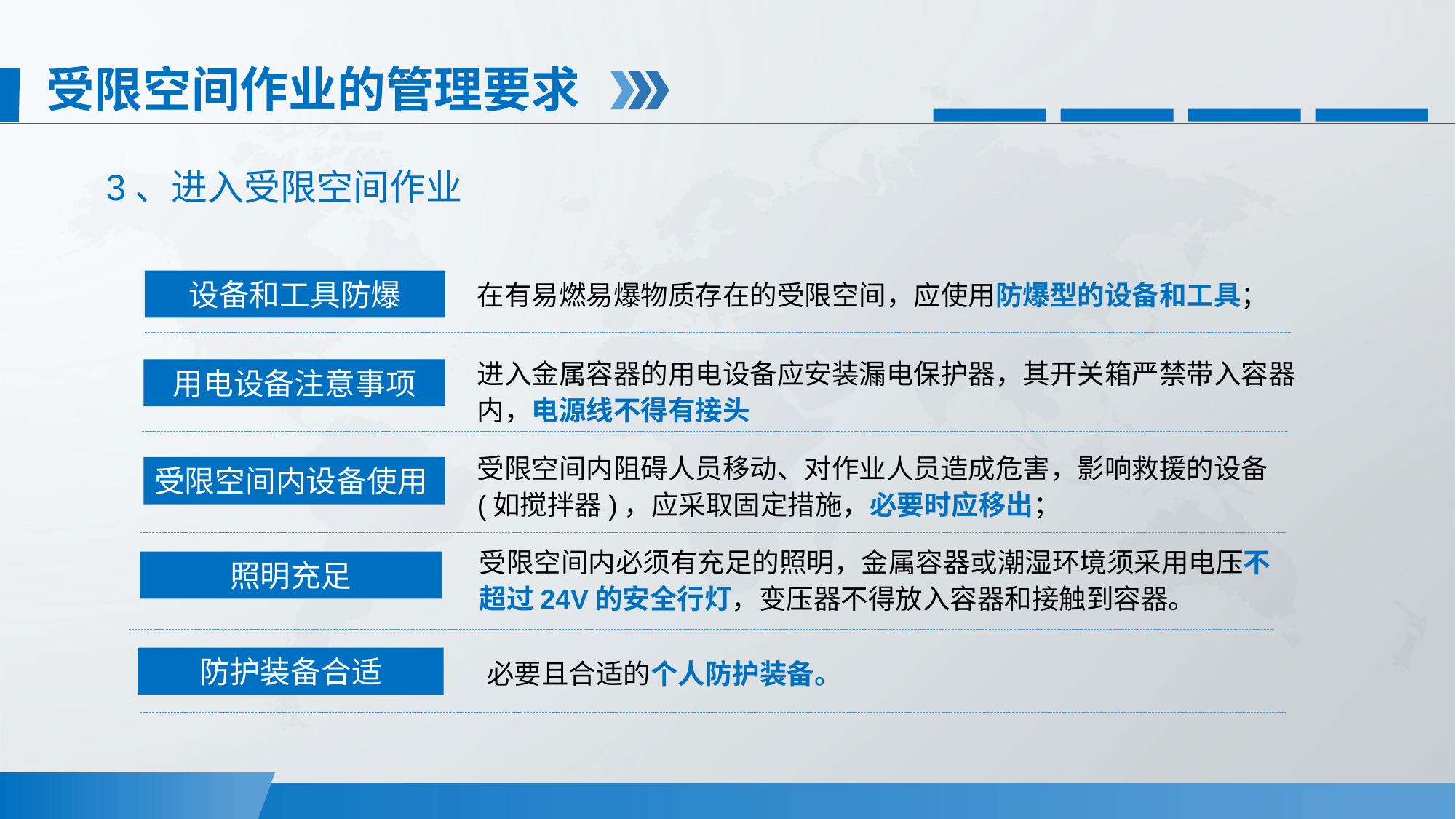

受限空间作业的管理要求

3、进入受限空间作业
设备和工具防爆
在有易燃易爆物质存在的受限空间，应使用防爆型的设备和工具；
进入金属容器的用电设备应安装漏电保护器，其开关箱严禁带入容器内，电源线不得有接头
用电设备注意事项
受限空间内阻碍人员移动、对作业人员造成危害，影响救援的设备(如搅拌器)，应采取固定措施，必要时应移出；
受限空间内设备使用
受限空间内必须有充足的照明，金属容器或潮湿环境须采用电压不超过24V的安全行灯，变压器不得放入容器和接触到容器。
照明充足
防护装备合适
 必要且合适的个人防护装备。